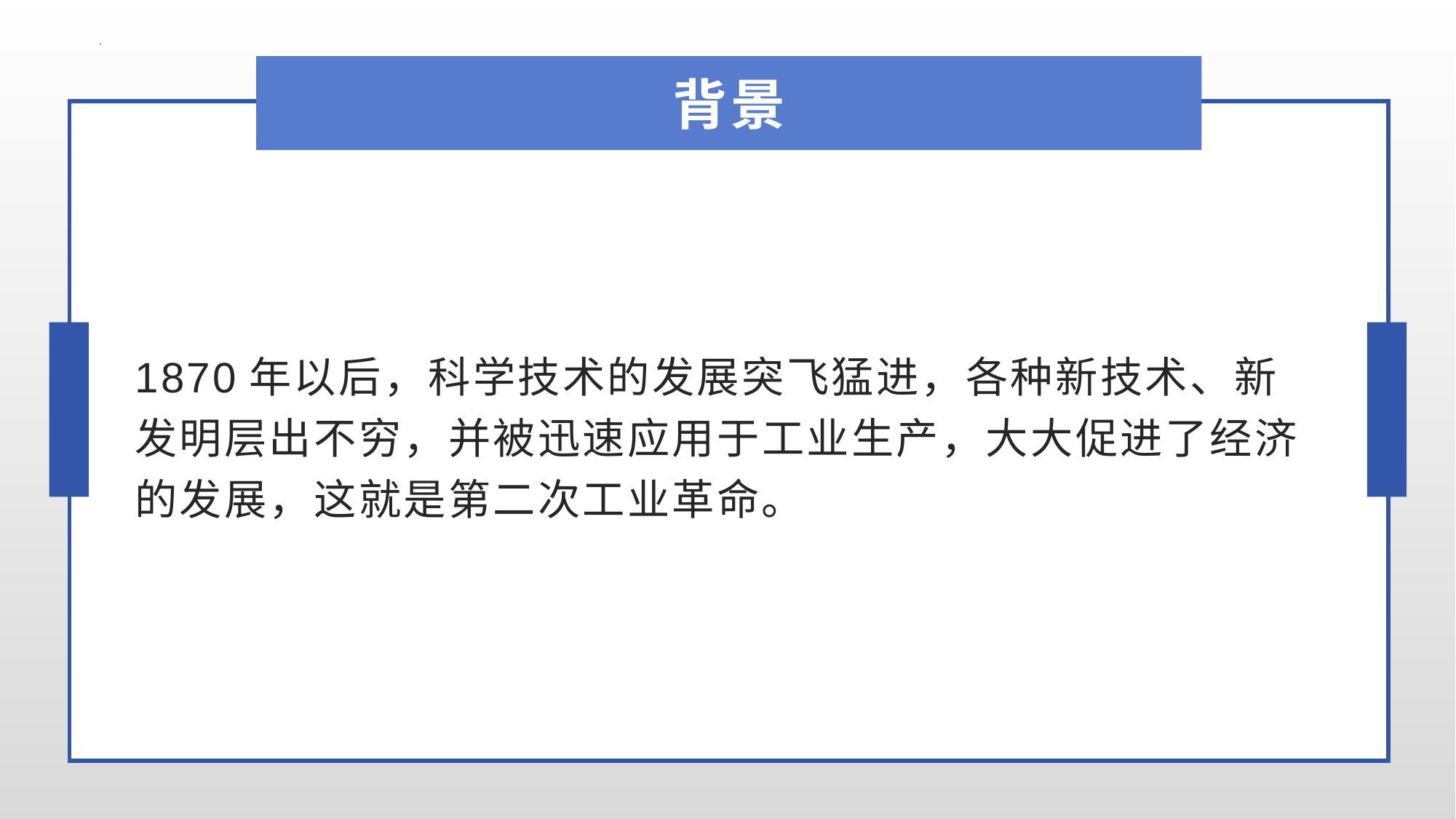

背景

1870年以后，科学技术的发展突飞猛进，各种新技术、新发明层出不穷，并被迅速应用于工业生产，大大促进了经济的发展，这就是第二次工业革命。